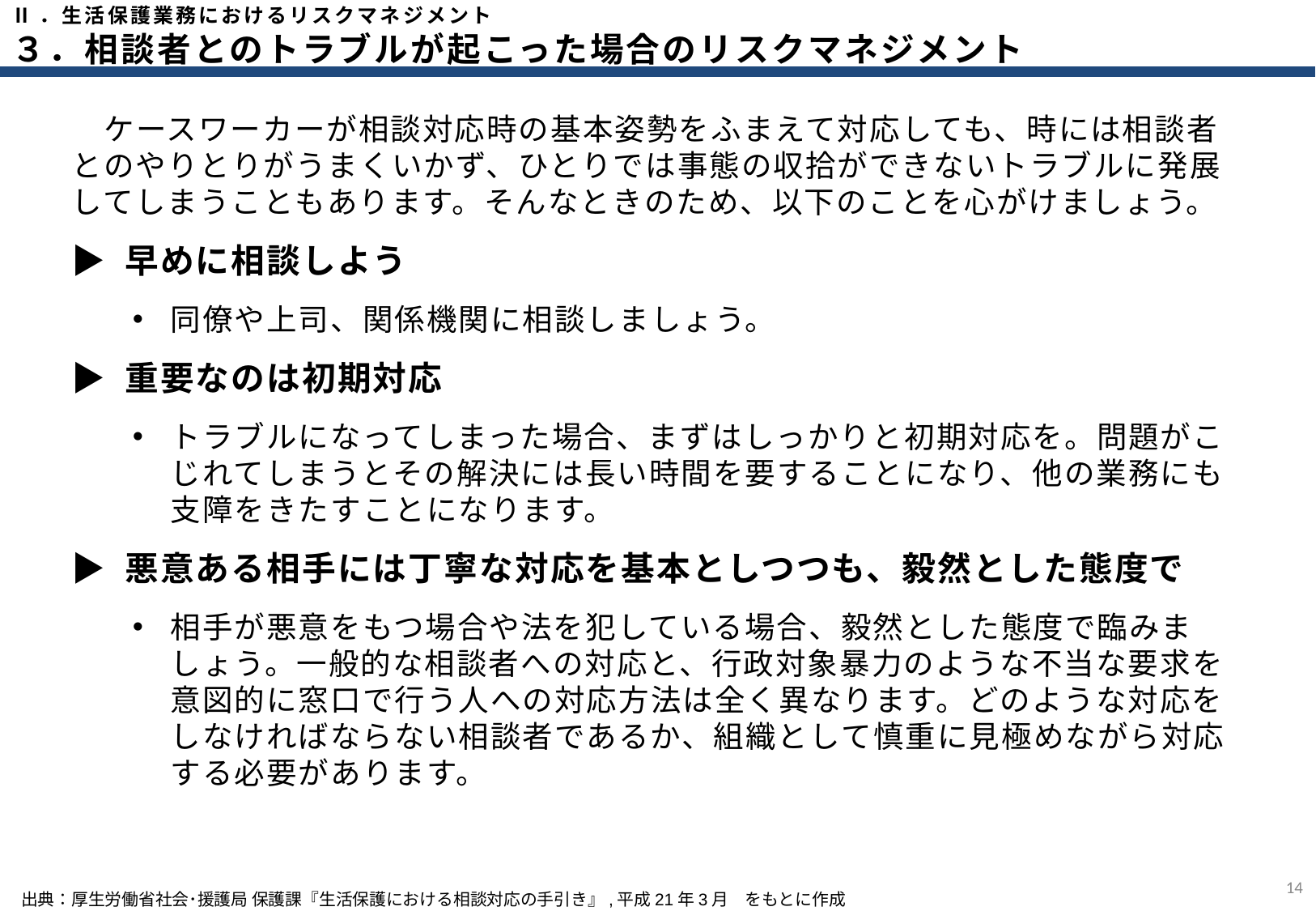

Ⅱ．生活保護業務におけるリスクマネジメント
３．相談者とのトラブルが起こった場合のリスクマネジメント
　ケースワーカーが相談対応時の基本姿勢をふまえて対応しても、時には相談者とのやりとりがうまくいかず、ひとりでは事態の収拾ができないトラブルに発展してしまうこともあります。そんなときのため、以下のことを心がけましょう。
▶ 早めに相談しよう
同僚や上司、関係機関に相談しましょう。
▶ 重要なのは初期対応
トラブルになってしまった場合、まずはしっかりと初期対応を。問題がこじれてしまうとその解決には長い時間を要することになり、他の業務にも支障をきたすことになります。
▶ 悪意ある相手には丁寧な対応を基本としつつも、毅然とした態度で
相手が悪意をもつ場合や法を犯している場合、毅然とした態度で臨みましょう。一般的な相談者への対応と、行政対象暴力のような不当な要求を意図的に窓口で行う人への対応方法は全く異なります。どのような対応をしなければならない相談者であるか、組織として慎重に見極めながら対応する必要があります。
14
出典：厚生労働省社会･援護局 保護課『生活保護における相談対応の手引き』,平成21年3月　をもとに作成